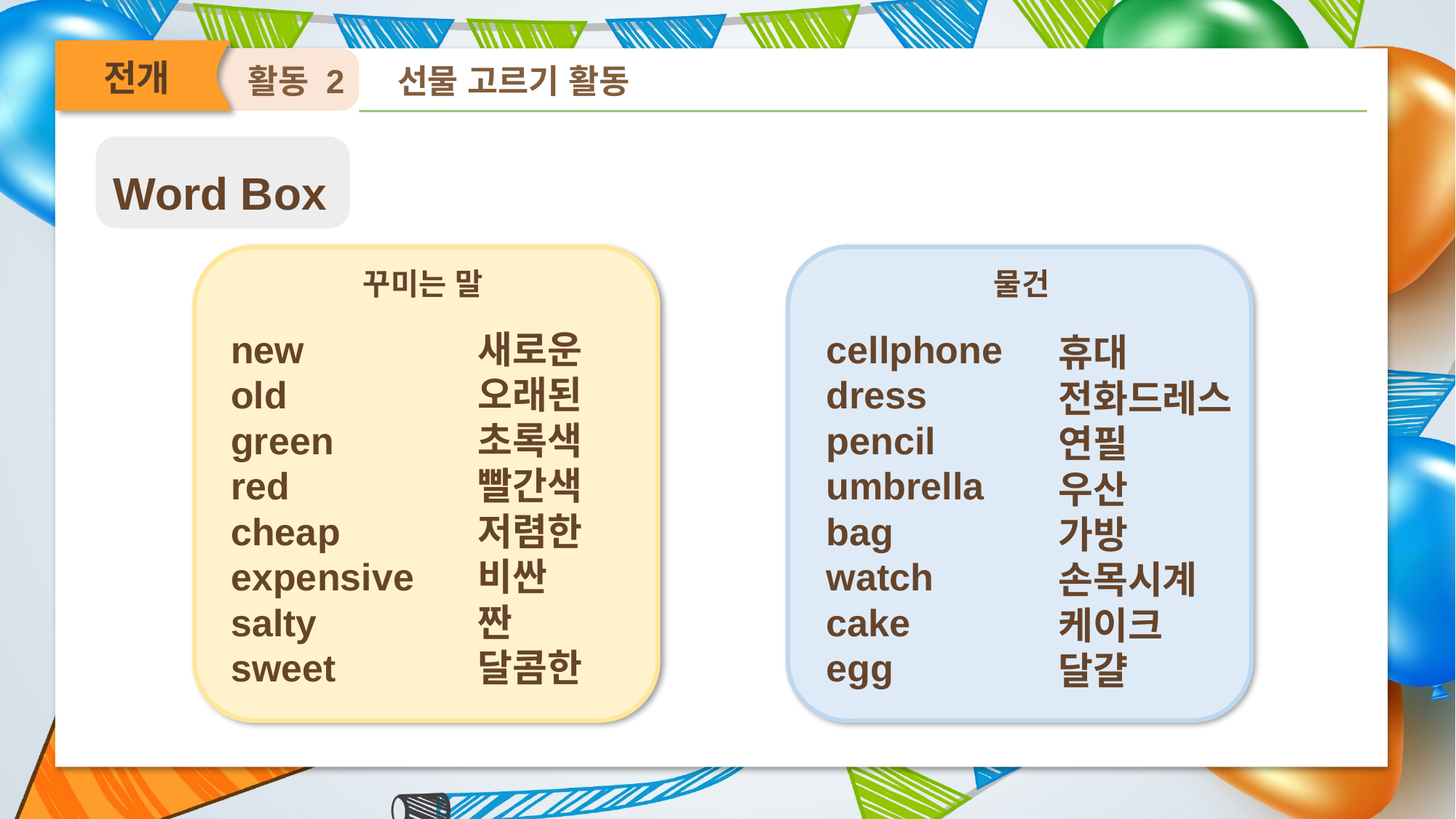

전개
활동 2
선물 고르기 활동
Word Box

물건
꾸미는 말
새로운
오래된
초록색
빨간색
저렴한
비싼
짠
달콤한
cellphone
dress
pencil
umbrella
bag
watch
cake
egg
new
old
green
red
cheap
expensive
salty
sweet
휴대 전화드레스
연필
우산
가방
손목시계
케이크
달걀